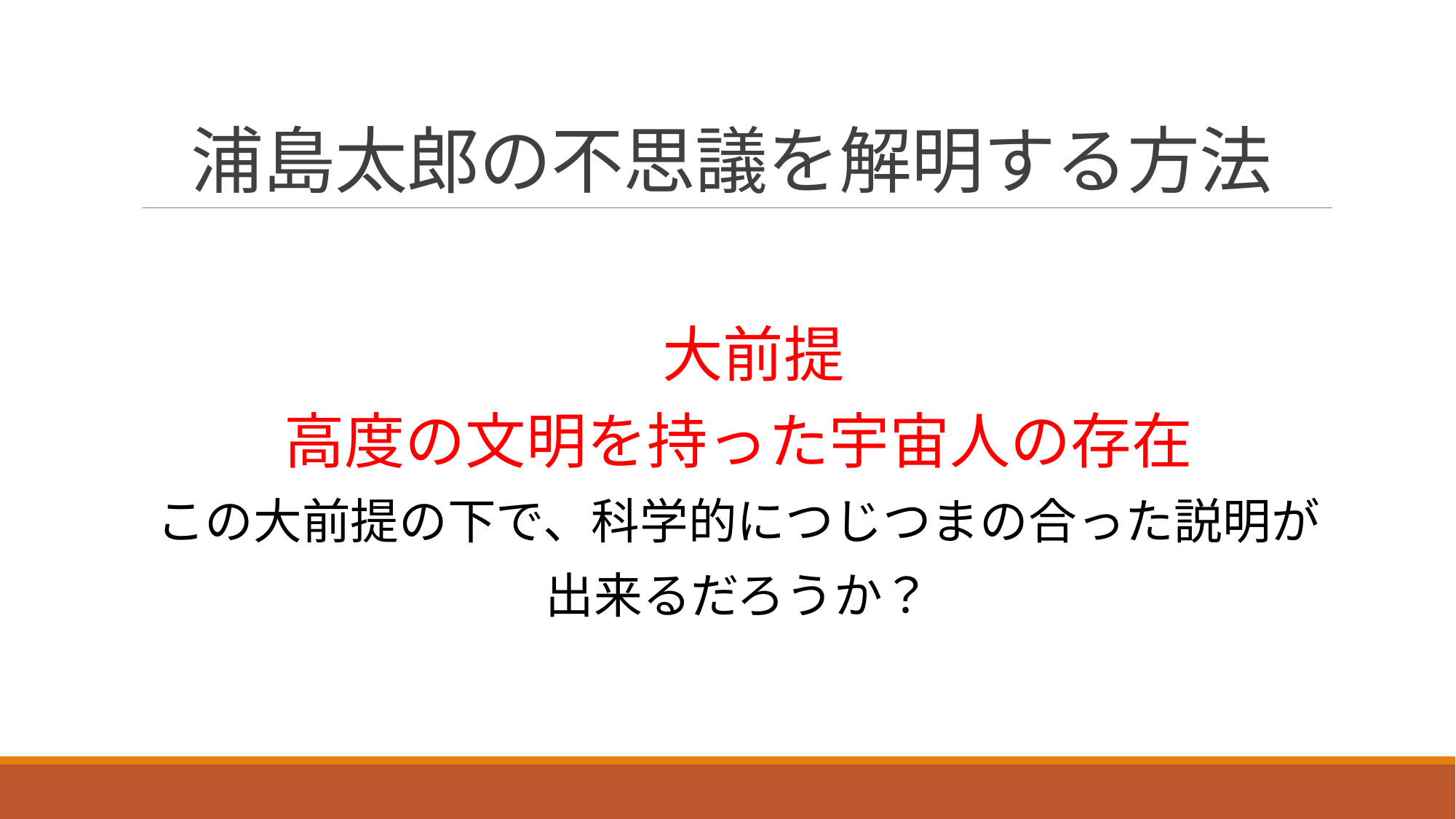

# 浦島太郎の不思議を解明する方法
　大前提
高度の文明を持った宇宙人の存在
この大前提の下で、科学的につじつまの合った説明が
出来るだろうか？